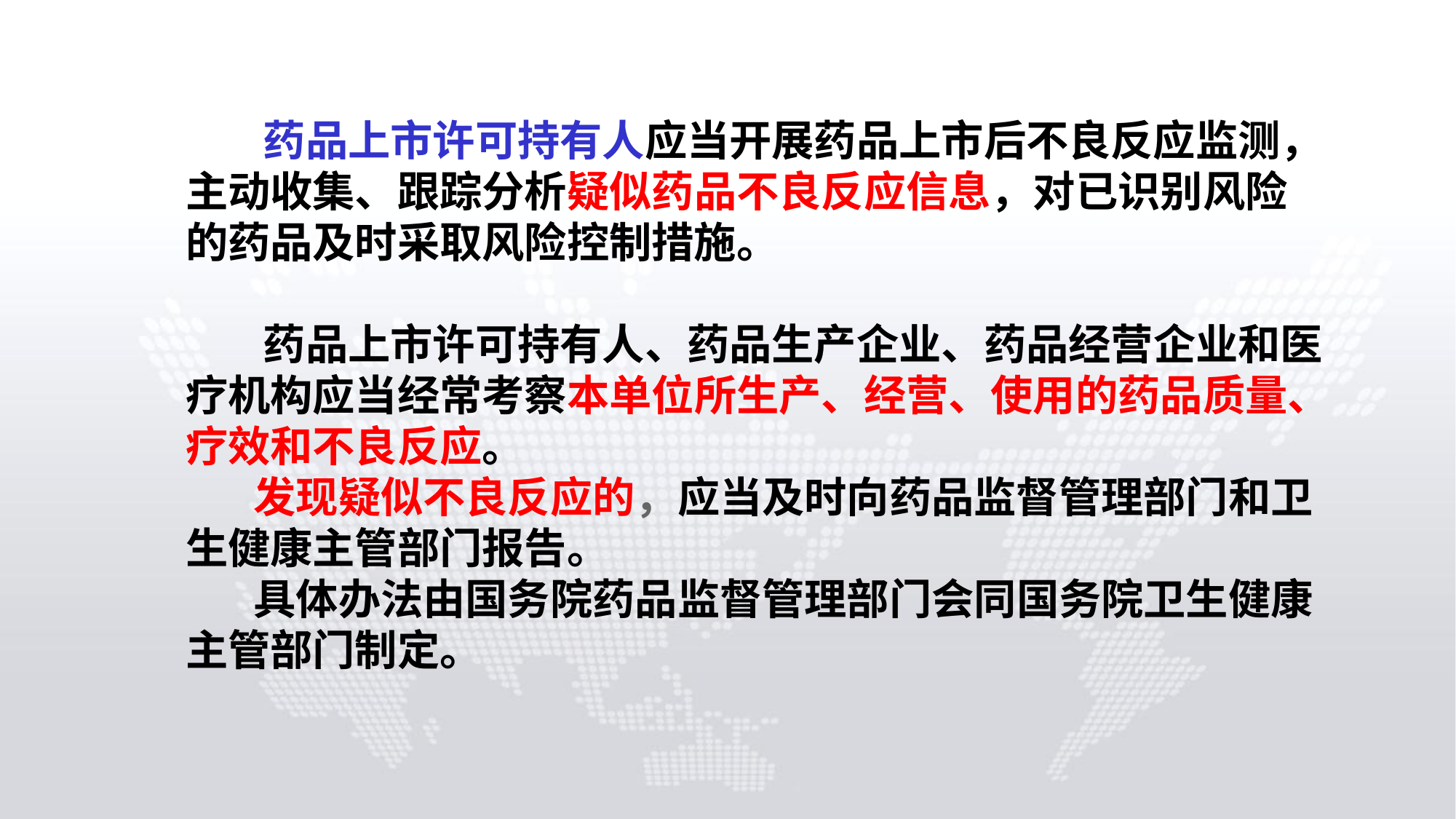

药品上市许可持有人应当开展药品上市后不良反应监测，主动收集、跟踪分析疑似药品不良反应信息，对已识别风险的药品及时采取风险控制措施。
       药品上市许可持有人、药品生产企业、药品经营企业和医疗机构应当经常考察本单位所生产、经营、使用的药品质量、疗效和不良反应。
      发现疑似不良反应的，应当及时向药品监督管理部门和卫生健康主管部门报告。
      具体办法由国务院药品监督管理部门会同国务院卫生健康主管部门制定。